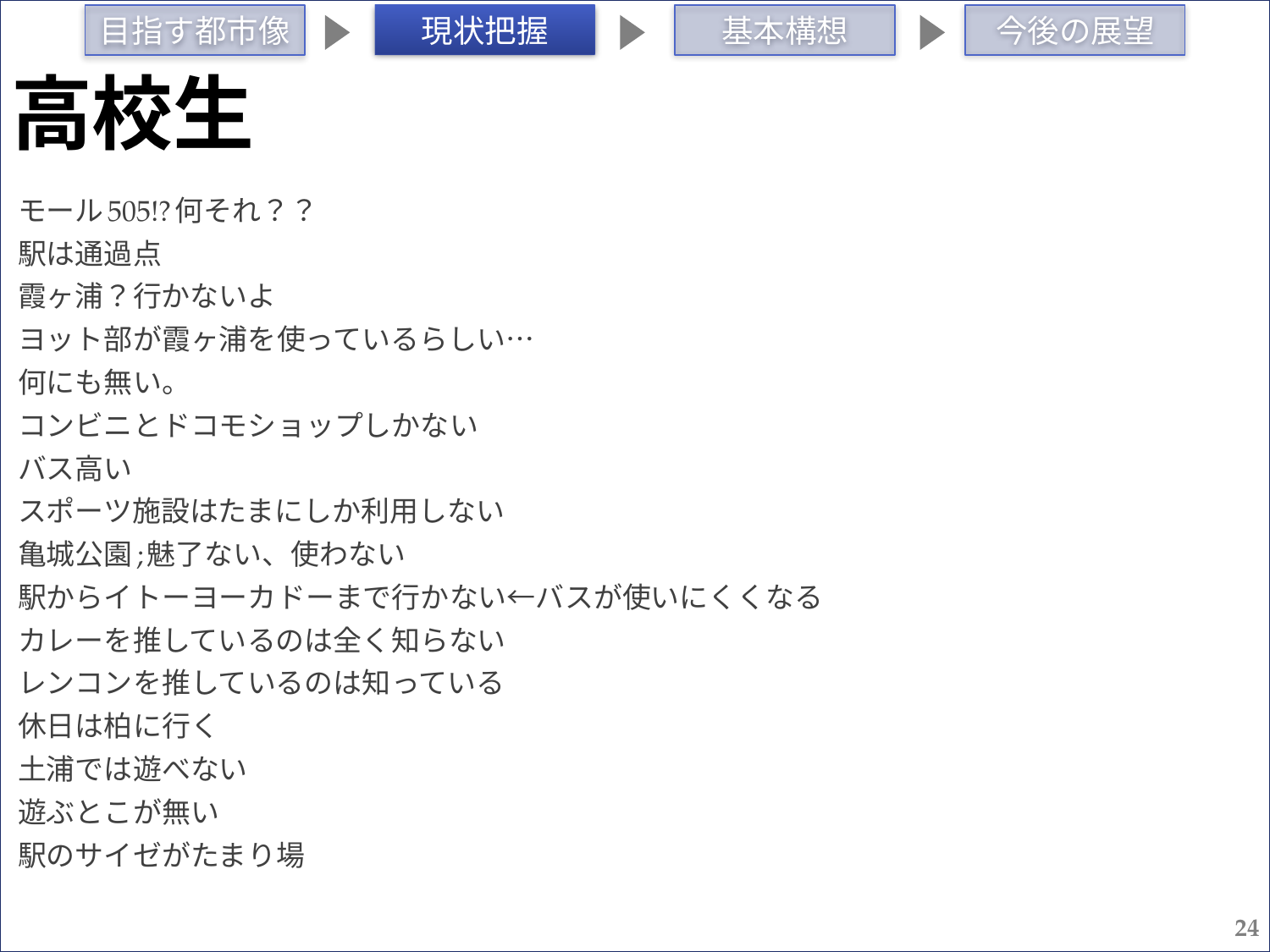

# 高校生
モール505!?何それ？？
駅は通過点
霞ヶ浦？行かないよ
ヨット部が霞ヶ浦を使っているらしい…
何にも無い。
コンビニとドコモショップしかない
バス高い
スポーツ施設はたまにしか利用しない
亀城公園;魅了ない、使わない
駅からイトーヨーカドーまで行かない←バスが使いにくくなる
カレーを推しているのは全く知らない
レンコンを推しているのは知っている
休日は柏に行く
土浦では遊べない
遊ぶとこが無い
駅のサイゼがたまり場
24